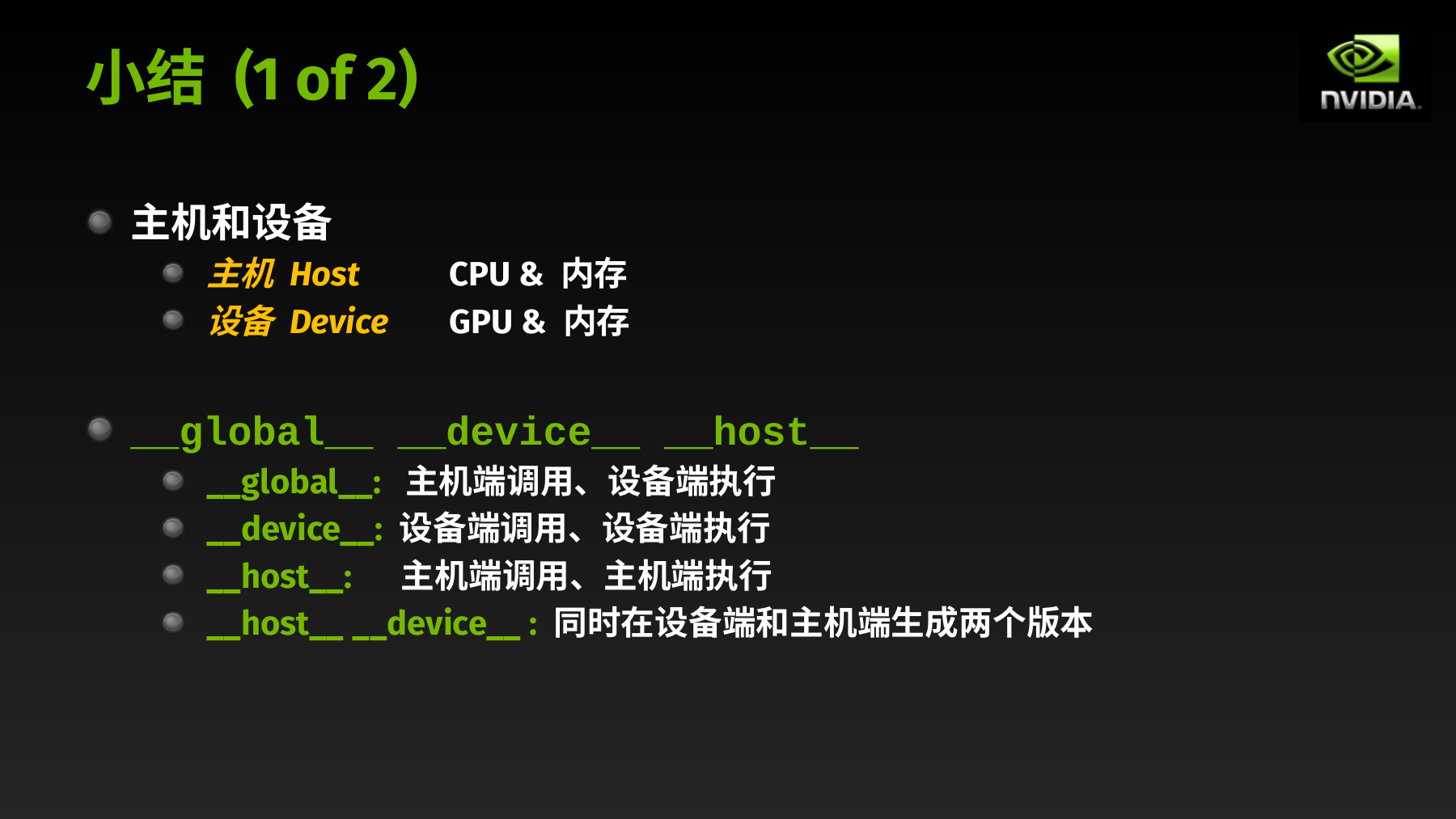

# 小结 (1 of 2)
主机和设备
主机 Host	CPU & 内存
设备 Device	GPU & 内存

__global__ __device__ __host__
__global__:  主机端调用、设备端执行
__device__: 设备端调用、设备端执行
__host__:     主机端调用、主机端执行
__host__ __device__ : 同时在设备端和主机端生成两个版本